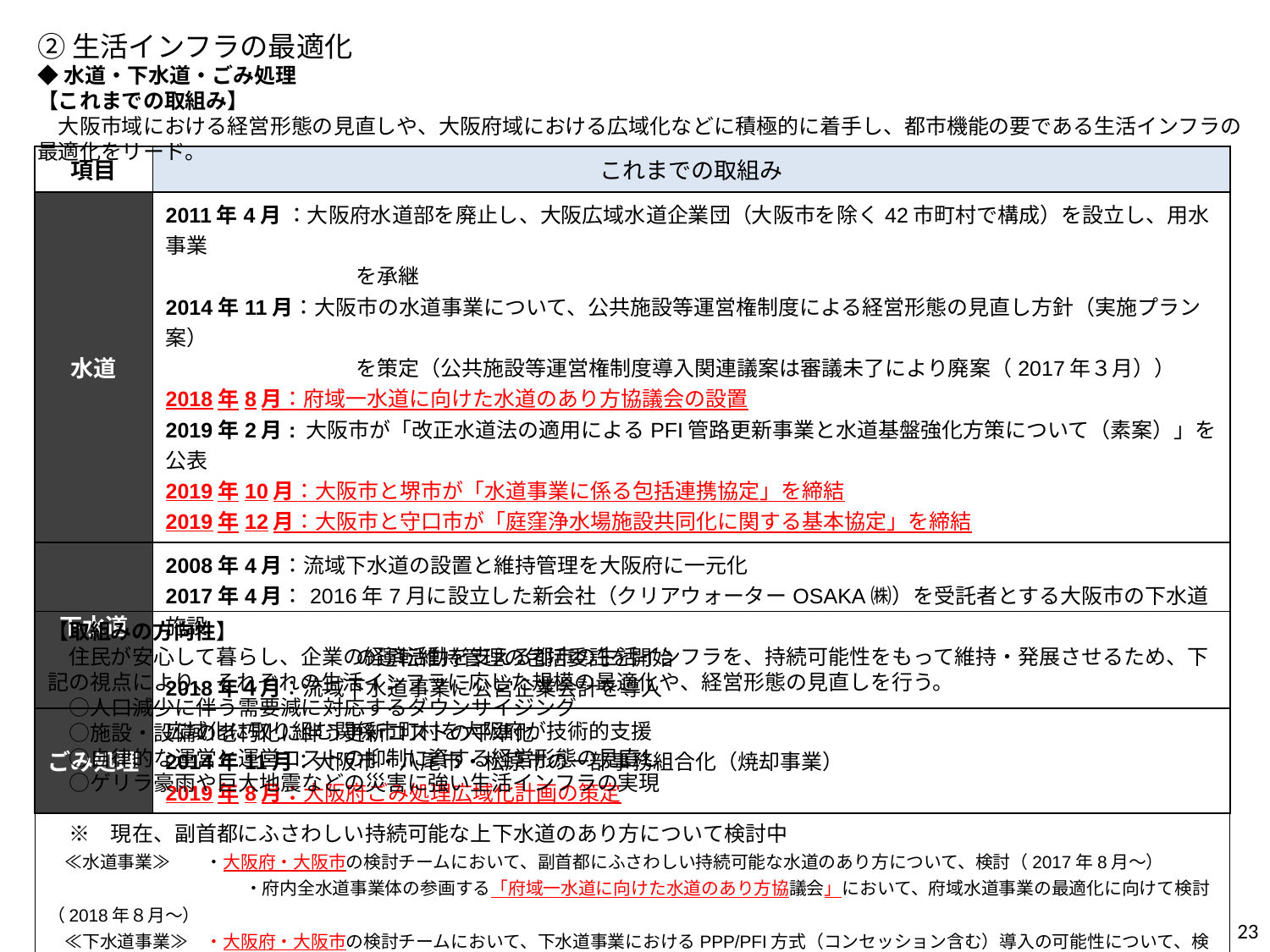

②生活インフラの最適化
◆水道・下水道・ごみ処理
【これまでの取組み】
　大阪市域における経営形態の見直しや、大阪府域における広域化などに積極的に着手し、都市機能の要である生活インフラの最適化をリード。
| 項目 | これまでの取組み |
| --- | --- |
| 水道 | 2011年4月 ：大阪府水道部を廃止し、大阪広域水道企業団（大阪市を除く42市町村で構成）を設立し、用水事業 　　　　　　　　　を承継 2014年11月：大阪市の水道事業について、公共施設等運営権制度による経営形態の見直し方針（実施プラン案） 　　　　　　　　　を策定（公共施設等運営権制度導入関連議案は審議未了により廃案（2017年３月）） 2018年8月：府域一水道に向けた水道のあり方協議会の設置 2019年2月: 大阪市が「改正水道法の適用によるPFI管路更新事業と水道基盤強化方策について（素案）」を公表 2019年10月：大阪市と堺市が「水道事業に係る包括連携協定」を締結 2019年12月：大阪市と守口市が「庭窪浄水場施設共同化に関する基本協定」を締結 |
| 下水道 | 2008年4月：流域下水道の設置と維持管理を大阪府に一元化 2017年4月：2016年7月に設立した新会社（クリアウォーターOSAKA㈱）を受託者とする大阪市の下水道施設 　　　　　　　　　の運転維持管理の包括委託を開始 2018年４月：流域下水道事業に公営企業会計を導入 |
| ごみ処理 | 広域化に取り組む関係市町村を大阪府が技術的支援 2014年11月：大阪市・八尾市・松原市の一部事務組合化（焼却事業） 2019年8月：大阪府ごみ処理広域化計画の策定 |
【取組みの方向性】
　住民が安心して暮らし、企業の経済活動を支える都市の生活インフラを、持続可能性をもって維持・発展させるため、下記の視点により、それぞれの生活インフラに応じた規模の最適化や、経営形態の見直しを行う。
　○人口減少に伴う需要減に対応するダウンサイジング
　○施設・設備の老朽化に伴う更新コストの平準化
　○自律的な運営と運営コストの抑制に資する経営形態の見直し
　○ゲリラ豪雨や巨大地震などの災害に強い生活インフラの実現

　※　現在、副首都にふさわしい持続可能な上下水道のあり方について検討中
　≪水道事業≫　　・大阪府・大阪市の検討チームにおいて、副首都にふさわしい持続可能な水道のあり方について、検討（2017年8月～）
　　　　　　　　　　　 ・府内全水道事業体の参画する「府域一水道に向けた水道のあり方協議会」において、府域水道事業の最適化に向けて検討（2018年８月～）
　≪下水道事業≫　・大阪府・大阪市の検討チームにおいて、下水道事業におけるPPP/PFI方式（コンセッション含む）導入の可能性について、検討（2018年１月～）
23